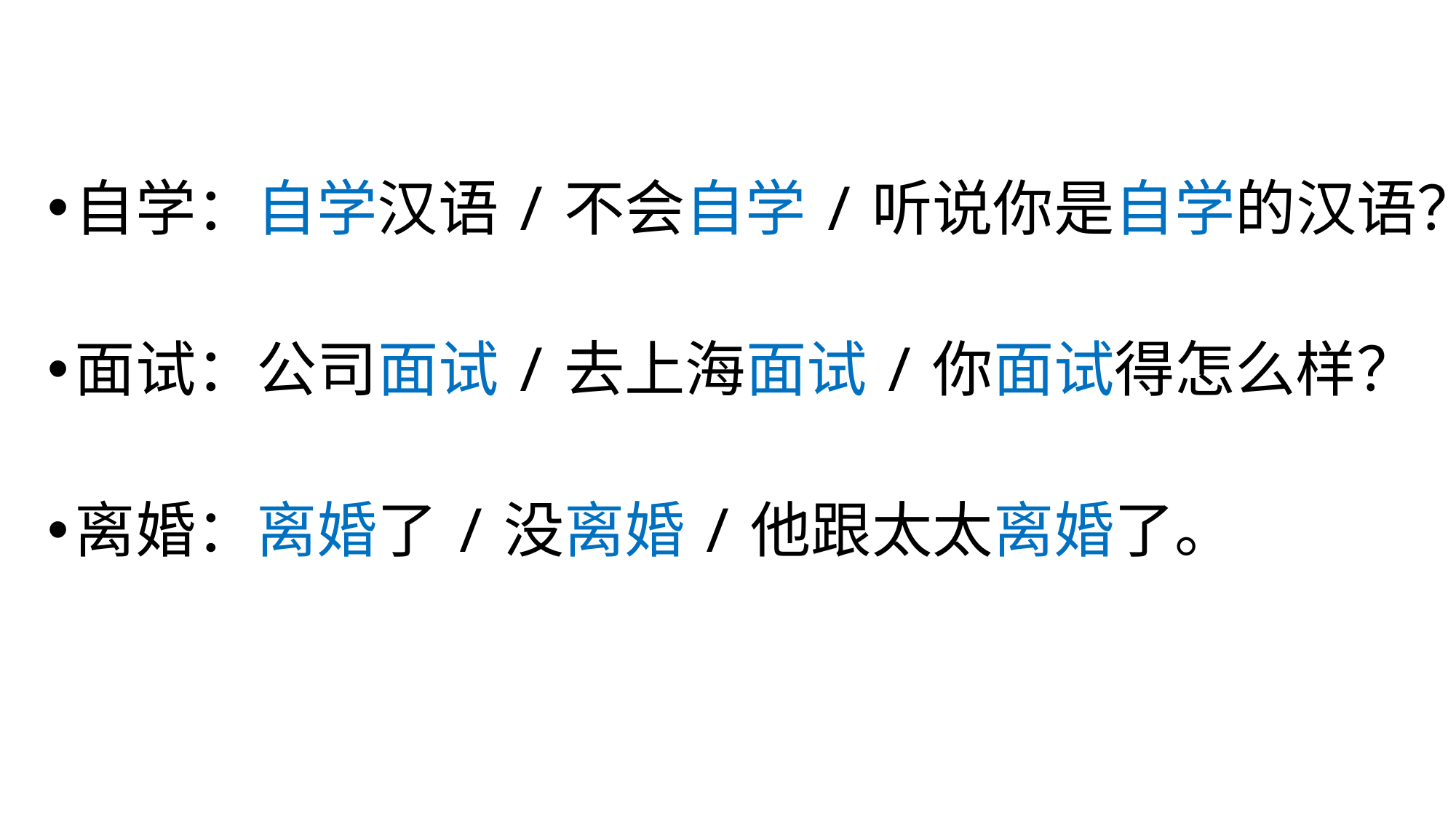

自学：自学汉语/不会自学/听说你是自学的汉语？

面试：公司面试/去上海面试/你面试得怎么样？

离婚：离婚了/没离婚/他跟太太离婚了。